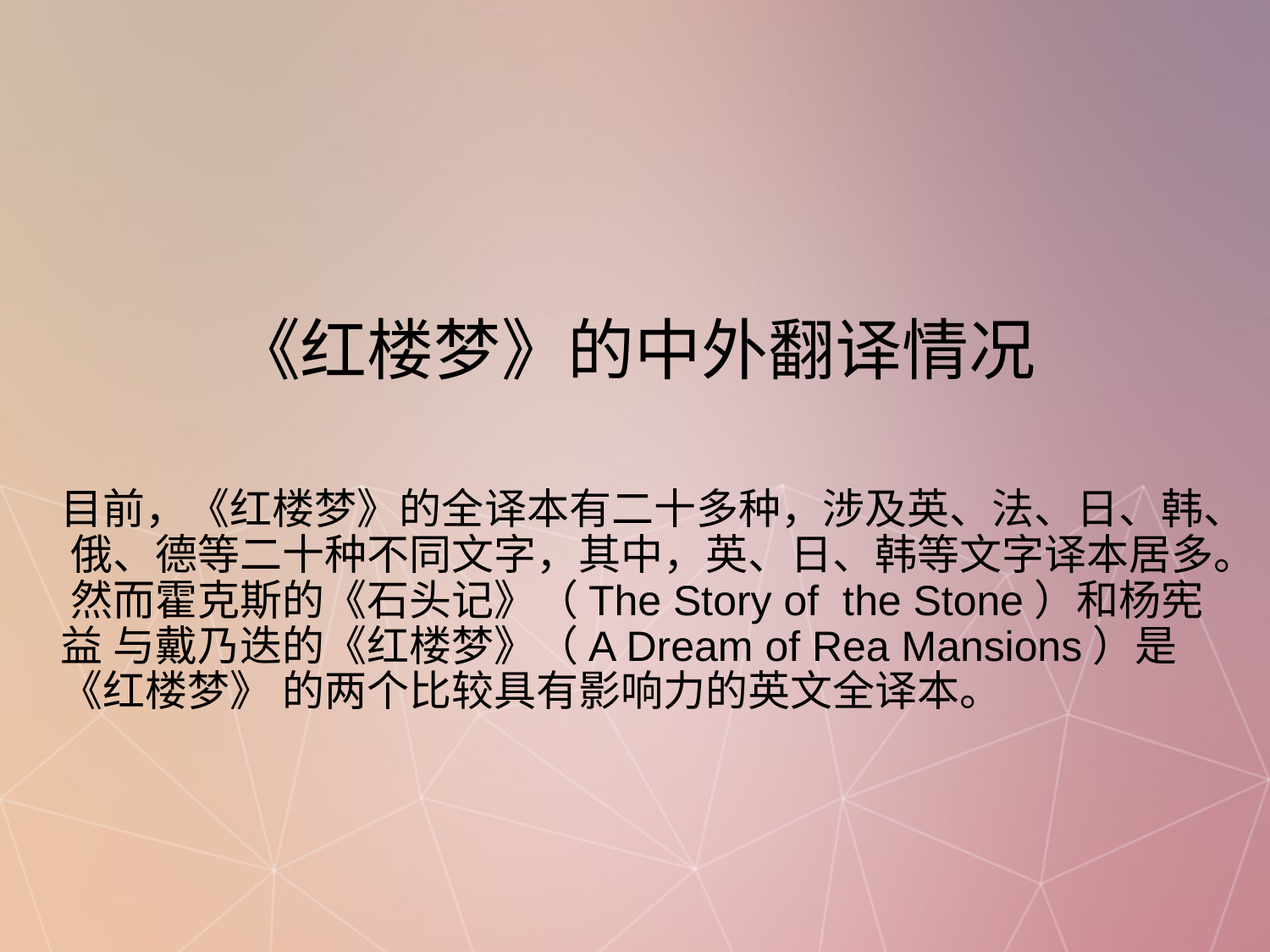

# 《红楼梦》的中外翻译情况
目前，《红楼梦》的全译本有二十多种，涉及英、法、日、韩、 俄、德等二十种不同文字，其中，英、日、韩等文字译本居多。 然而霍克斯的《石头记》（The Story of  the Stone）和杨宪益 与戴乃迭的《红楼梦》（A Dream of Rea Mansions）是《红楼梦》 的两个比较具有影响力的英文全译本。